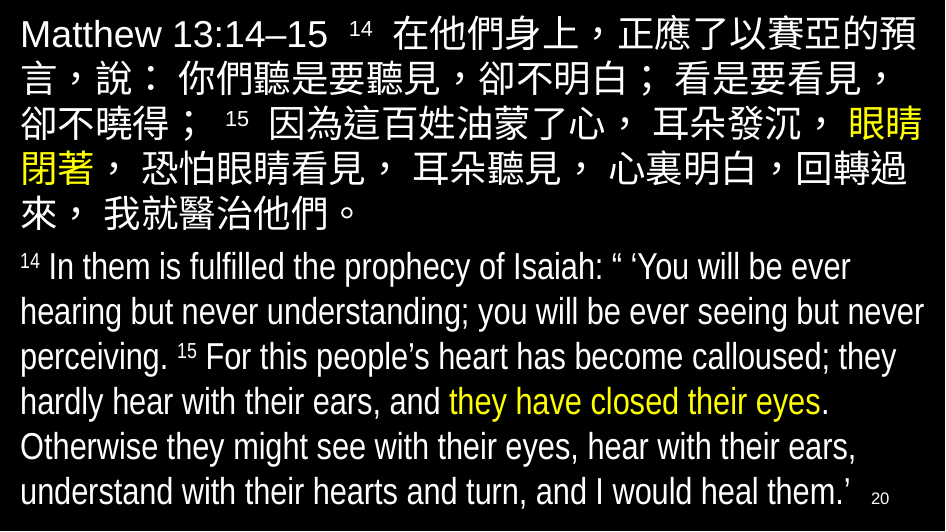

Matthew 13:14–15  14 在他們身上，正應了以賽亞的預言，說： 你們聽是要聽見，卻不明白； 看是要看見，卻不曉得； 15 因為這百姓油蒙了心， 耳朵發沉， 眼睛閉著， 恐怕眼睛看見， 耳朵聽見， 心裏明白，回轉過來， 我就醫治他們。
14 In them is fulfilled the prophecy of Isaiah: “ ‘You will be ever hearing but never understanding; you will be ever seeing but never perceiving. 15 For this people’s heart has become calloused; they hardly hear with their ears, and they have closed their eyes. Otherwise they might see with their eyes, hear with their ears, understand with their hearts and turn, and I would heal them.’
20